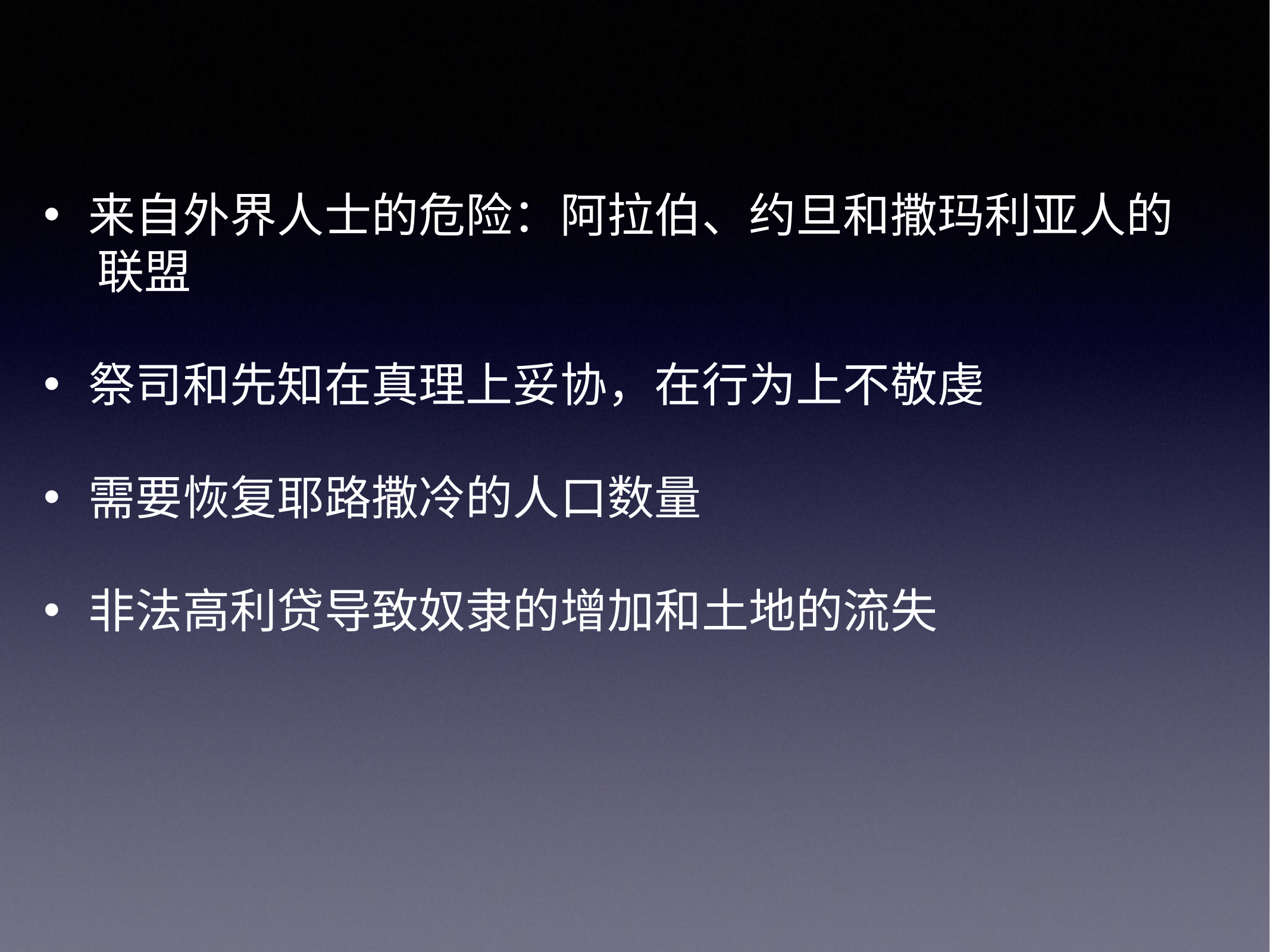

来自外界人士的危险：阿拉伯、约旦和撒玛利亚人的
    联盟

祭司和先知在真理上妥协，在行为上不敬虔

需要恢复耶路撒冷的人口数量

非法高利贷导致奴隶的增加和土地的流失